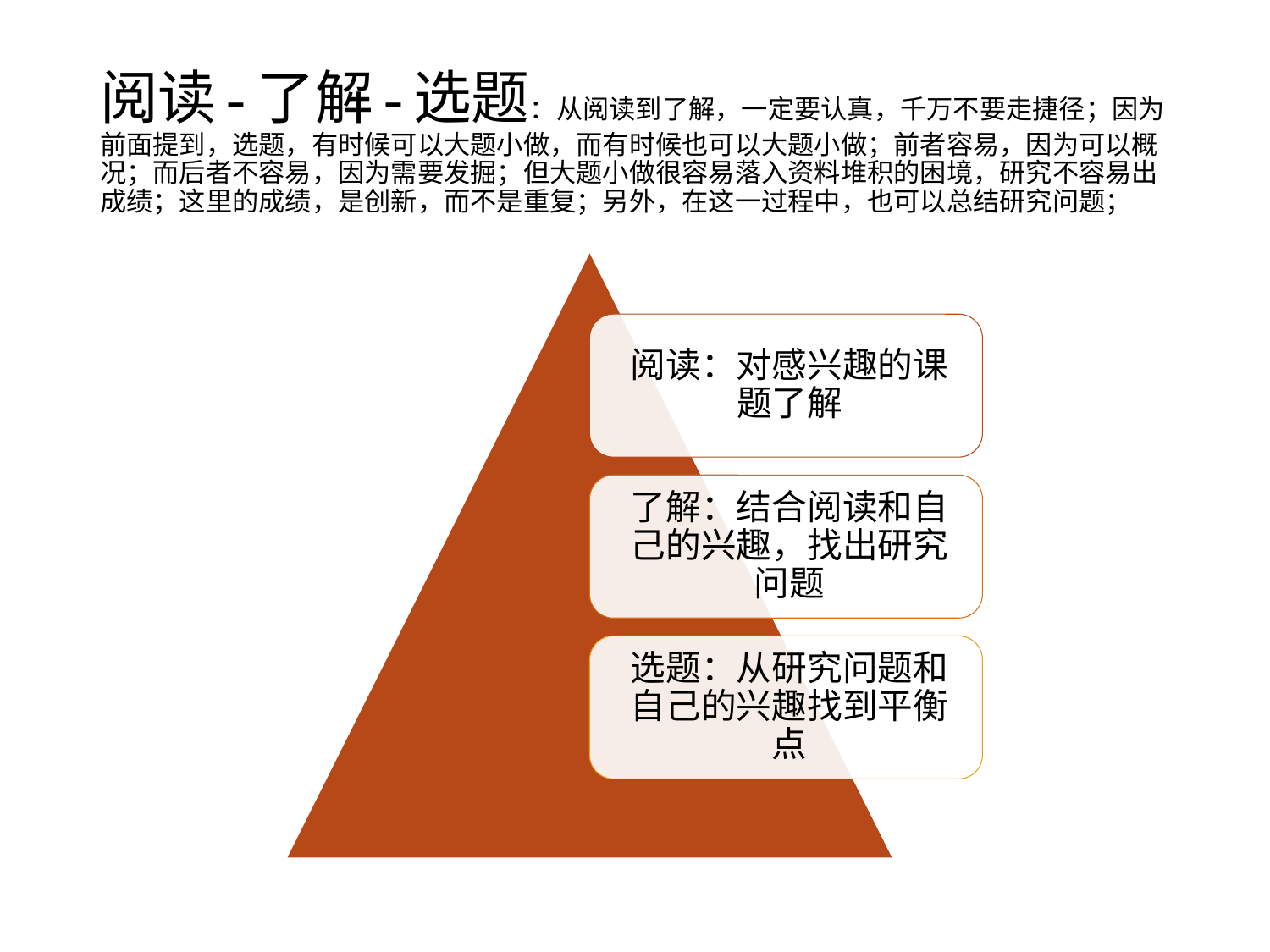

# 阅读-了解-选题：从阅读到了解，一定要认真，千万不要走捷径；因为前面提到，选题，有时候可以大题小做，而有时候也可以大题小做；前者容易，因为可以概况；而后者不容易，因为需要发掘；但大题小做很容易落入资料堆积的困境，研究不容易出成绩；这里的成绩，是创新，而不是重复；另外，在这一过程中，也可以总结研究问题；
阅读：对感兴趣的课题了解
了解：结合阅读和自己的兴趣，找出研究问题
选题：从研究问题和自己的兴趣找到平衡点